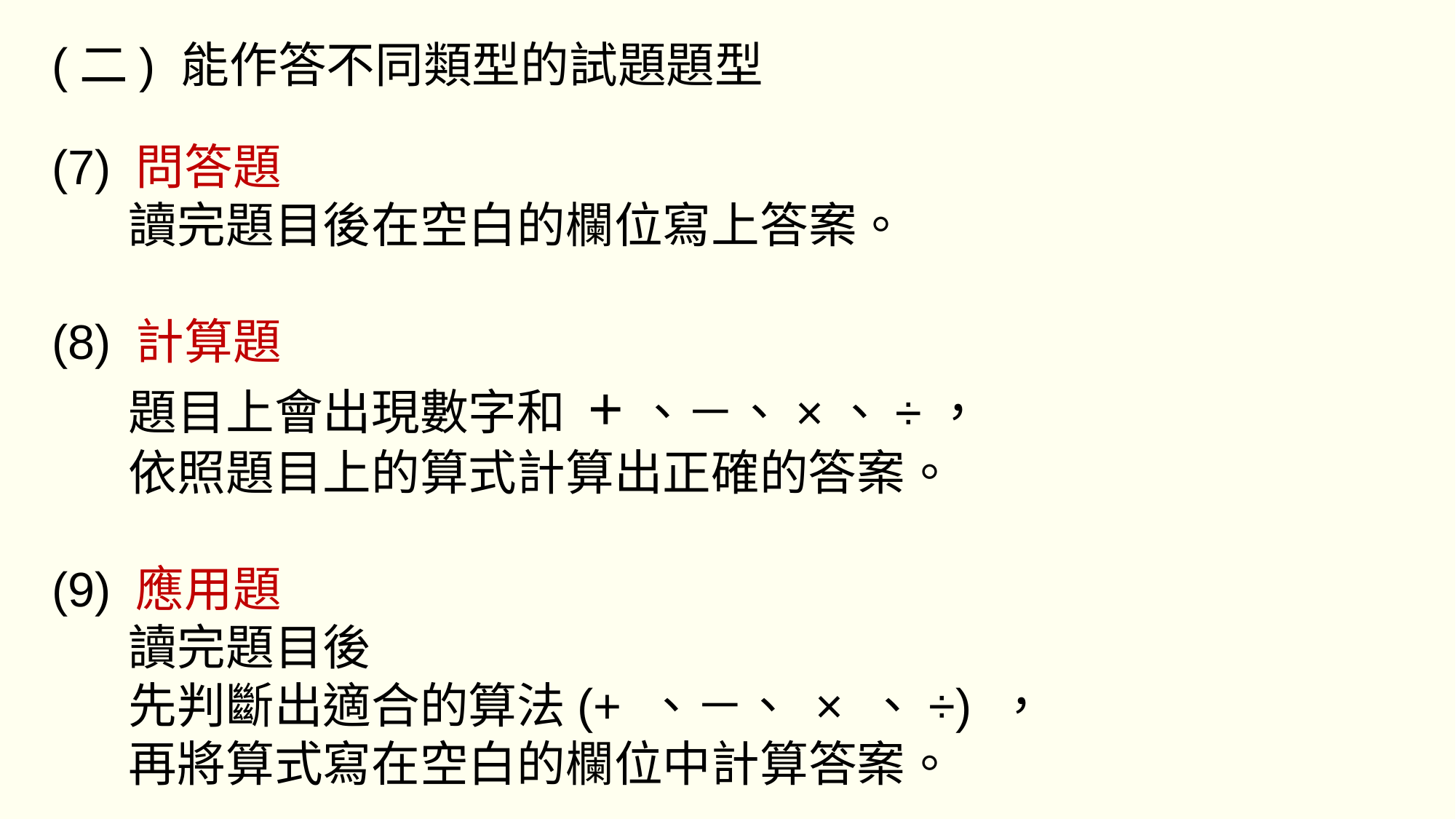

(二) 能作答不同類型的試題題型

(7) 問答題
      讀完題目後在空󠇡白的欄位寫上答案。

(8) 計算題
      題目上會出現數字和󠇡 +、－、×、÷，
      依照題目上的算式計算出正確的答案。

(9) 應󠇡用題
      讀完題目後
      先判斷出適合的算法(+ 、－、 × 、÷) ，
      再將算式寫在空󠇡白的欄位中計算答案。